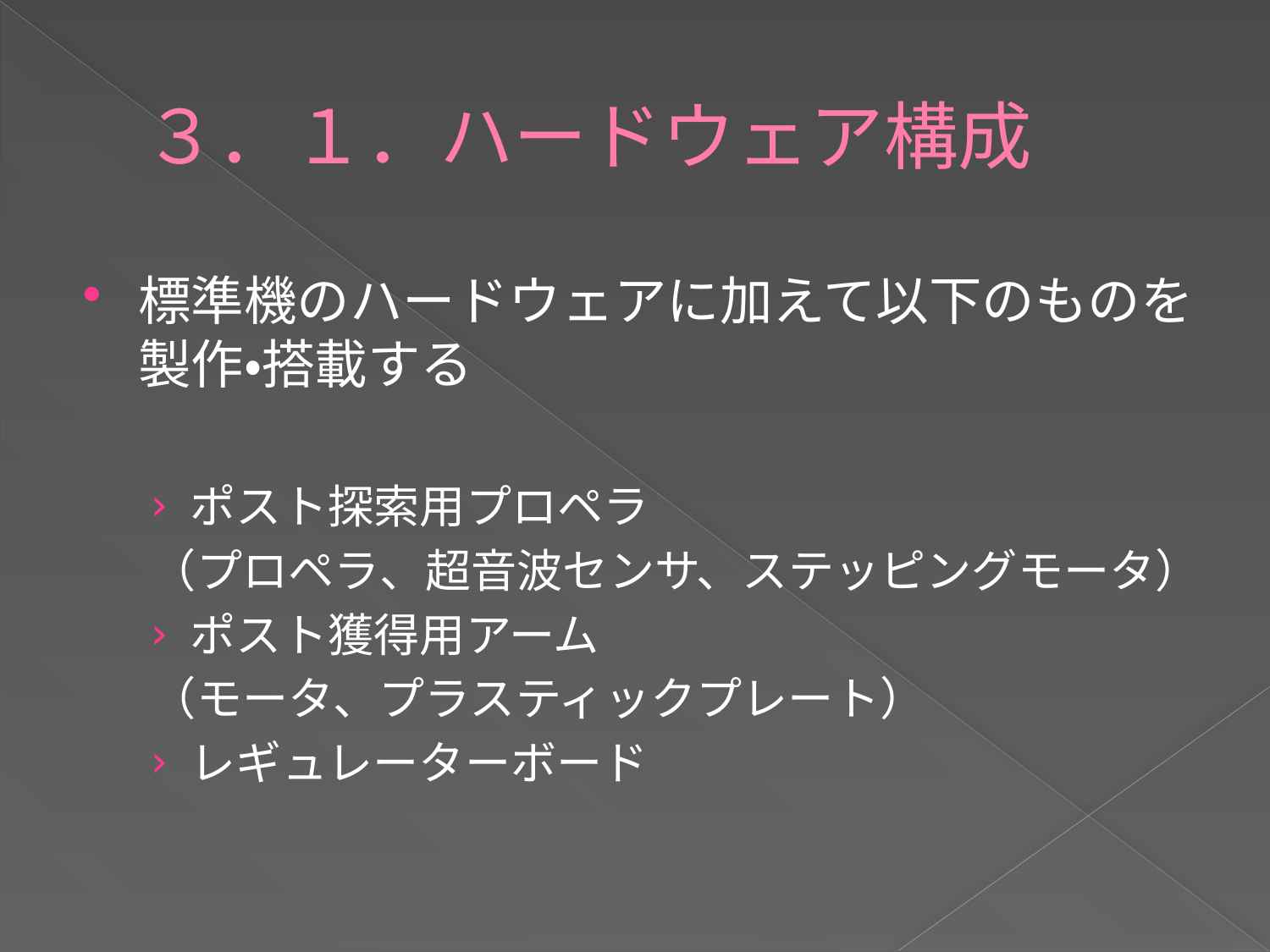

# ３．１．ハードウェア構成
標準機のハードウェアに加えて以下のものを製作・搭載する

ポスト探索用プロペラ
（プロペラ、超音波センサ、ステッピングモータ）
ポスト獲得用アーム
（モータ、プラスティックプレート）
レギュレーターボード